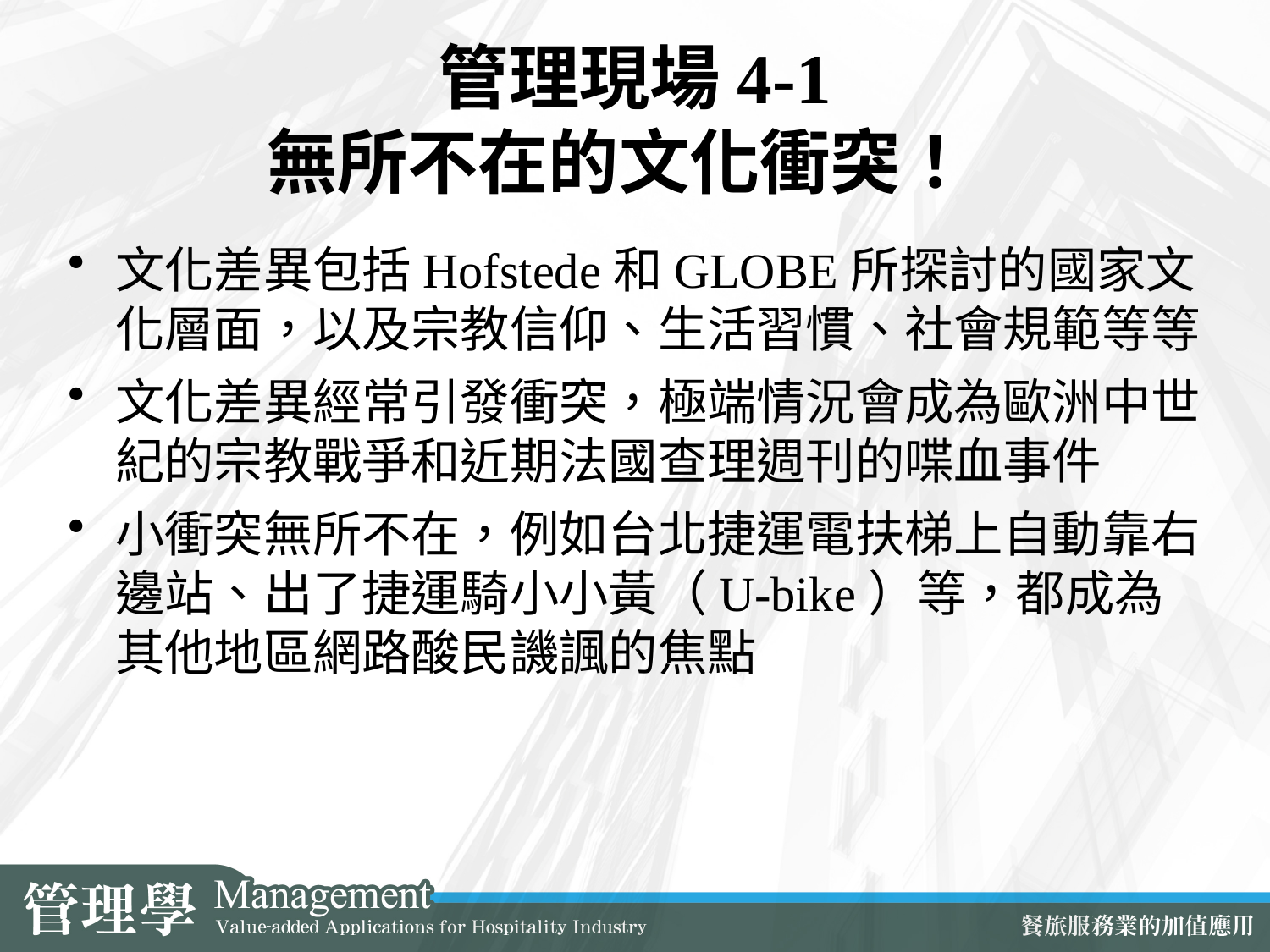

# 管理現場4-1 無所不在的文化衝突！
文化差異包括Hofstede和GLOBE所探討的國家文化層面，以及宗教信仰、生活習慣、社會規範等等
文化差異經常引發衝突，極端情況會成為歐洲中世紀的宗教戰爭和近期法國查理週刊的喋血事件
小衝突無所不在，例如台北捷運電扶梯上自動靠右邊站、出了捷運騎小小黃（U-bike）等，都成為其他地區網路酸民譏諷的焦點